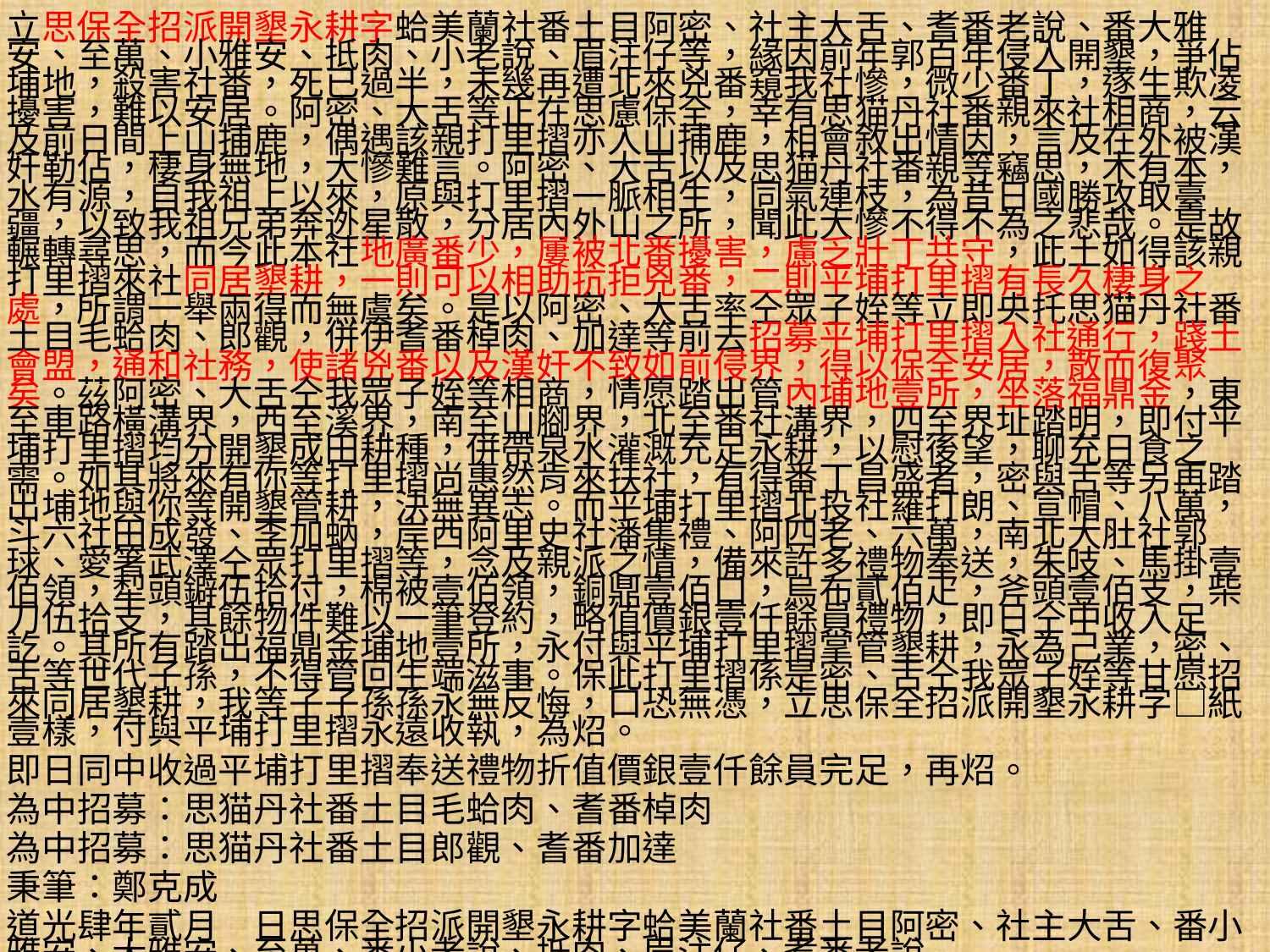

立思保全招派開墾永耕字蛤美蘭社番土目阿密、社主大舌、耆番老說、番大雅安、至萬、小雅安、抵肉、小老說、眉注仔等，緣因前年郭百年侵入開墾，爭佔埔地，殺害社番，死已過半，未幾再遭北來兇番窺我社慘，微少番丁，遂生欺凌擾害，難以安居。阿密、大舌等正在思慮保全，幸有思猫丹社番親來社相商，云及前日間上山捕鹿，偶遇該親打里摺亦入山捕鹿，相會敘出情因，言及在外被漢奸勒佔，棲身無地，大慘難言。阿密、大舌以及思猫丹社番親等竊思，木有本，水有源，自我祖上以來，原與打里摺一脈相生，同氣連枝，為昔日國勝攻取臺疆，以致我祖兄弟奔迯星散，分居內外山之所，聞此大慘不得不為之悲哉。是故輾轉尋思，而今此本社地廣番少，屢被北番擾害，慮乏壯丁共守，此土如得該親打里摺來社同居墾耕，一則可以相助抗拒兇番，二則平埔打里摺有長久棲身之處，所謂一舉兩得而無虞矣。是以阿密、大舌率仝眾子姪等立即央托思猫丹社番土目毛蛤肉、郎觀，併伊耆番棹肉、加達等前去招募平埔打里摺入社通行，踐土會盟，通和社務，使諸兇番以及漢奸不致如前侵界，得以保全安居，散而復聚矣。茲阿密、大舌仝我眾子姪等相商，情愿踏出管內埔地壹所，坐落福鼎金，東至車路橫溝界，西至溪界，南至山腳界，北至番社溝界，四至界址踏明，即付平埔打里摺均分開墾成田耕種，併帶泉水灌溉充足永耕，以慰後望，聊充日食之需。如其將來有你等打里摺尚惠然肯來扶社，有得番丁昌盛者，密與舌等另再踏出埔地與你等開墾管耕，決無異志。而平埔打里摺北投社羅打朗、宣帽、八萬，斗六社田成發、李加蚋，岸西阿里史社潘集禮、阿四老、六萬，南北大肚社郭球、愛箸武澤仝眾打里摺等，念及親派之情，備來許多禮物奉送，朱吱、馬掛壹佰領，犁頭鐴伍拾付，棉被壹佰領，銅鼎壹佰口，烏布貳佰疋，斧頭壹佰支，柴刀伍拾支，其餘物件難以一筆登約，略值價銀壹仟餘員禮物，即日仝中收入足訖。其所有踏出福鼎金埔地壹所，永付與平埔打里摺掌管墾耕，永為己業，密、舌等世代子孫，不得管回生端滋事。保此打里摺係是密、舌仝我眾子姪等甘愿招來同居墾耕，我等子子孫孫永無反悔，口恐無憑，立思保全招派開墾永耕字□紙壹樣，付與平埔打里摺永遠收執，為炤。
即日同中收過平埔打里摺奉送禮物折值價銀壹仟餘員完足，再炤。
為中招募：思猫丹社番土目毛蛤肉、耆番棹肉
為中招募：思猫丹社番土目郎觀、耆番加達
秉筆：鄭克成
道光肆年貳月　日思保全招派開墾永耕字蛤美蘭社番土目阿密、社主大舌、番小雅安、大雅安、至萬、番小老說、抵肉、眉注仔、耆番老說